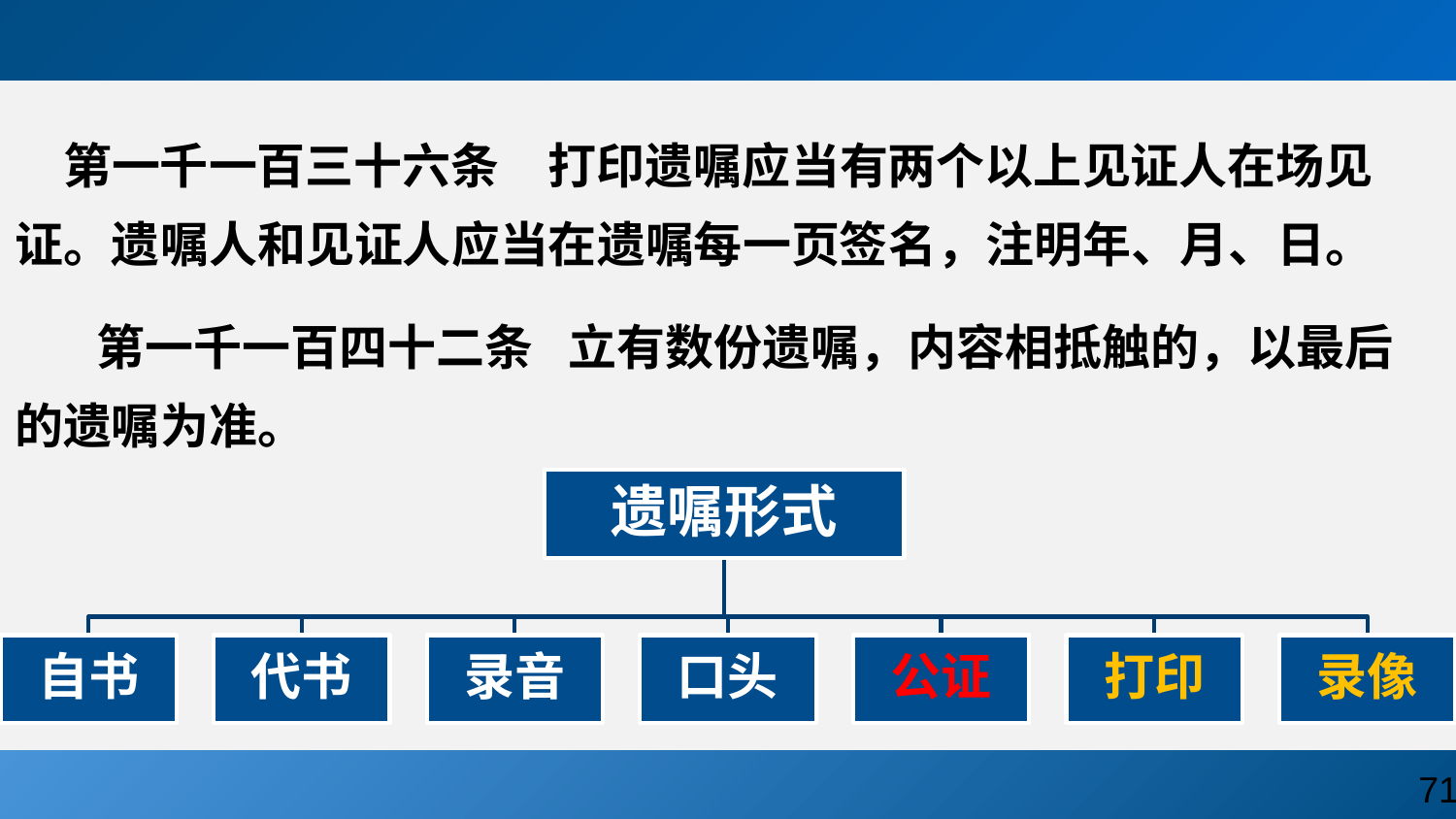

第一千一百三十六条  打印遗嘱应当有两个以上见证人在场见证。遗嘱人和见证人应当在遗嘱每一页签名，注明年、月、日。
  第一千一百四十二条  立有数份遗嘱，内容相抵触的，以最后的遗嘱为准。

遗嘱形式
自书
代书
录音
口头
公证
打印
录像
71